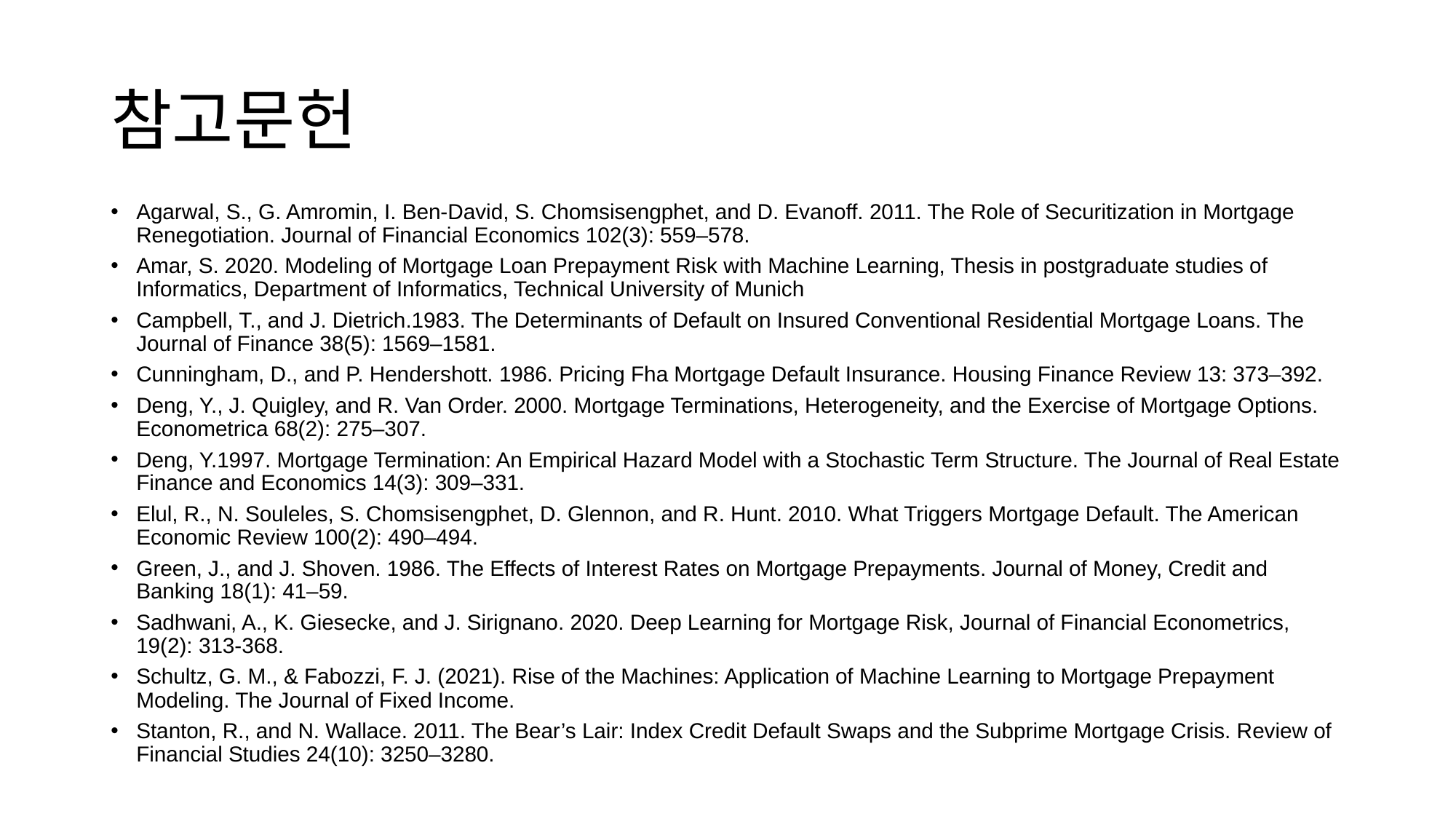

# 참고문헌
Agarwal, S., G. Amromin, I. Ben-David, S. Chomsisengphet, and D. Evanoff. 2011. The Role of Securitization in Mortgage Renegotiation. Journal of Financial Economics 102(3): 559–578.
Amar, S. 2020. Modeling of Mortgage Loan Prepayment Risk with Machine Learning, Thesis in postgraduate studies of Informatics, Department of Informatics, Technical University of Munich
Campbell, T., and J. Dietrich.1983. The Determinants of Default on Insured Conventional Residential Mortgage Loans. The Journal of Finance 38(5): 1569–1581.
Cunningham, D., and P. Hendershott. 1986. Pricing Fha Mortgage Default Insurance. Housing Finance Review 13: 373–392.
Deng, Y., J. Quigley, and R. Van Order. 2000. Mortgage Terminations, Heterogeneity, and the Exercise of Mortgage Options. Econometrica 68(2): 275–307.
Deng, Y.1997. Mortgage Termination: An Empirical Hazard Model with a Stochastic Term Structure. The Journal of Real Estate Finance and Economics 14(3): 309–331.
Elul, R., N. Souleles, S. Chomsisengphet, D. Glennon, and R. Hunt. 2010. What Triggers Mortgage Default. The American Economic Review 100(2): 490–494.
Green, J., and J. Shoven. 1986. The Effects of Interest Rates on Mortgage Prepayments. Journal of Money, Credit and Banking 18(1): 41–59.
Sadhwani, A., K. Giesecke, and J. Sirignano. 2020. Deep Learning for Mortgage Risk, Journal of Financial Econometrics, 19(2): 313-368.
Schultz, G. M., & Fabozzi, F. J. (2021). Rise of the Machines: Application of Machine Learning to Mortgage Prepayment Modeling. The Journal of Fixed Income.
Stanton, R., and N. Wallace. 2011. The Bear’s Lair: Index Credit Default Swaps and the Subprime Mortgage Crisis. Review of Financial Studies 24(10): 3250–3280.